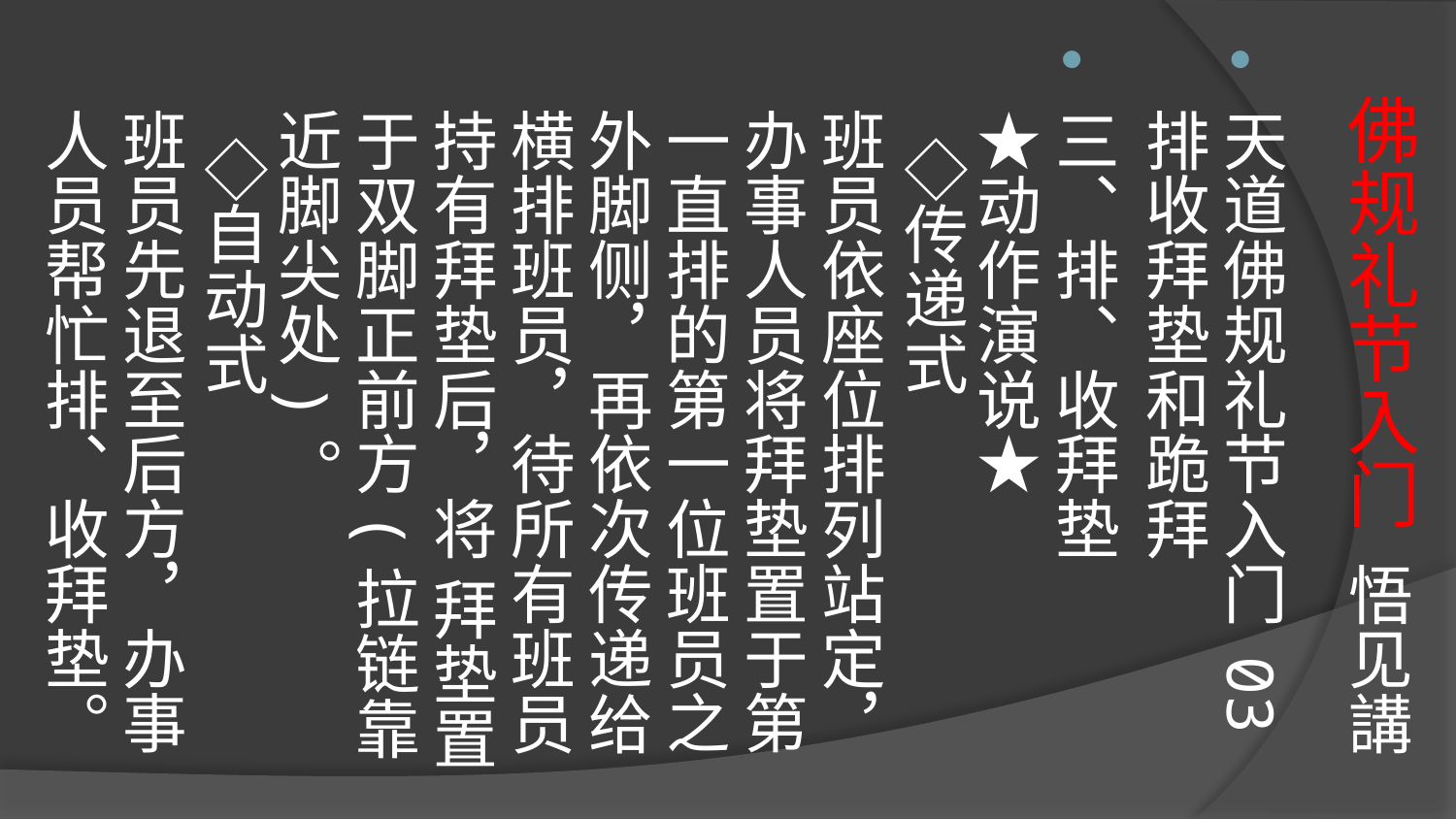

# 佛规礼节入门  悟见講
天道佛规礼节入门 03 排收拜垫和跪拜
三、排、收拜垫
★动作演说★
  ◇传递式
班员依座位排列站定，办事人员将拜垫置于第一直排的第一位班员之外脚侧，再依次传递给横排班员，待所有班员持有拜垫后，将 拜垫置于双脚正前方(拉链靠近脚尖处)。
  ◇自动式
班员先退至后方，办事人员帮忙排、收拜垫。